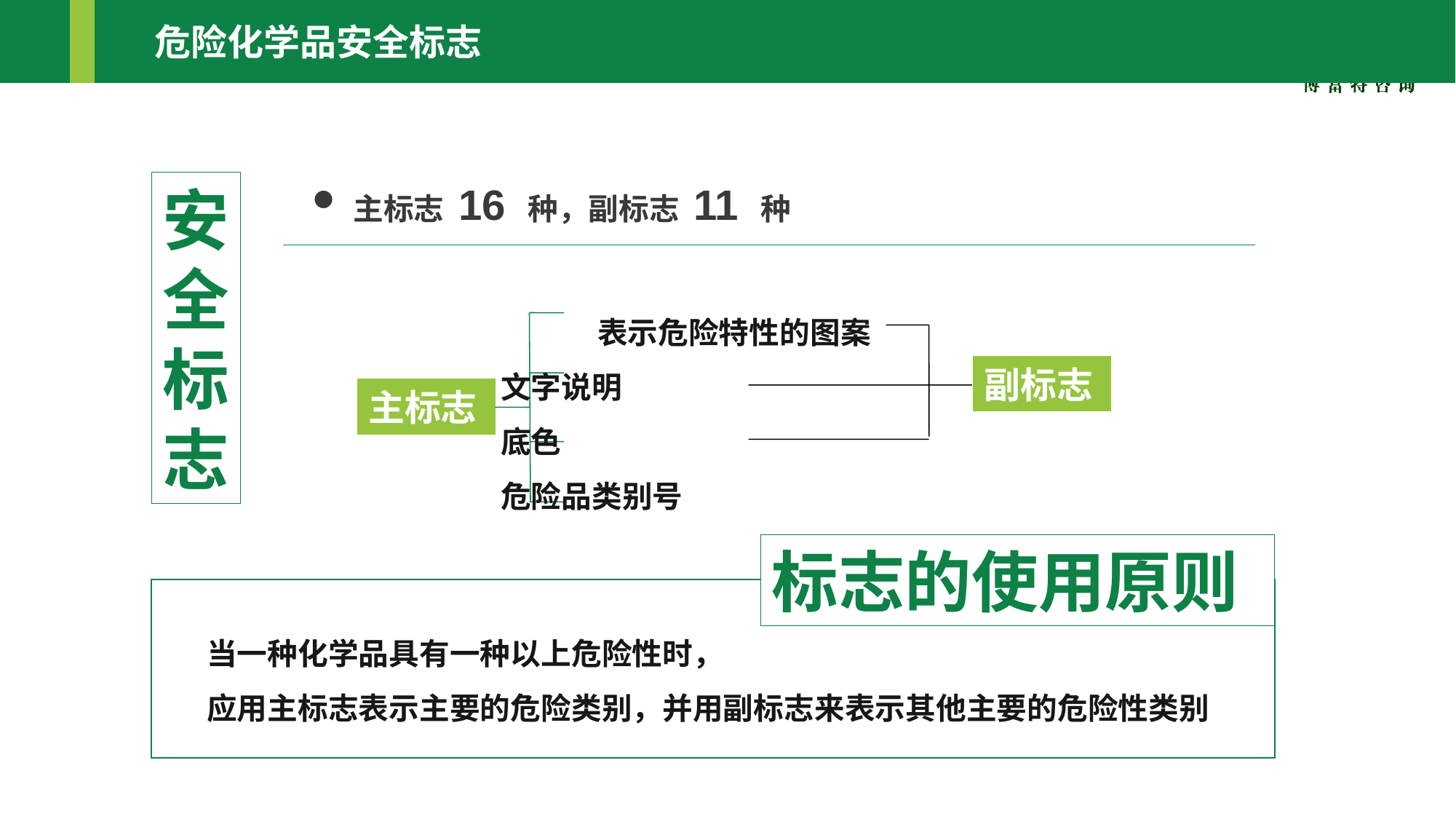

危险化学品安全标志
安全标志
主标志 16 种，副标志 11 种
                                                         表示危险特性的图案
                                           文字说明
                                           底色
                                           危险品类别号

副标志
主标志
标志的使用原则

当一种化学品具有一种以上危险性时，
应用主标志表示主要的危险类别，并用副标志来表示其他主要的危险性类别